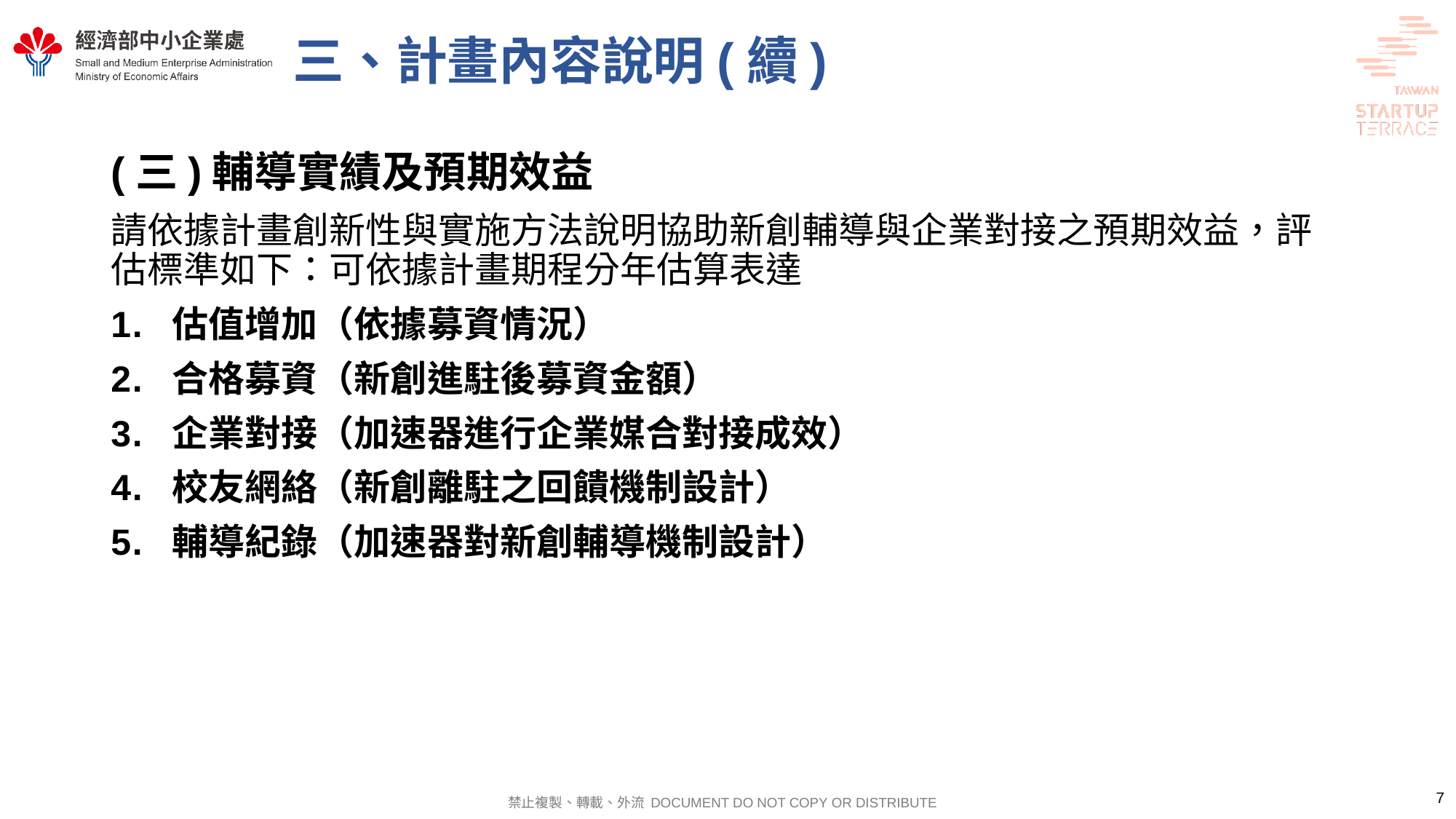

# 三、計畫內容說明(續)
(三)輔導實績及預期效益
請依據計畫創新性與實施方法說明協助新創輔導與企業對接之預期效益，評估標準如下：可依據計畫期程分年估算表達
估值增加（依據募資情況）
合格募資（新創進駐後募資金額）
企業對接（加速器進行企業媒合對接成效）
校友網絡（新創離駐之回饋機制設計）
輔導紀錄（加速器對新創輔導機制設計）

7